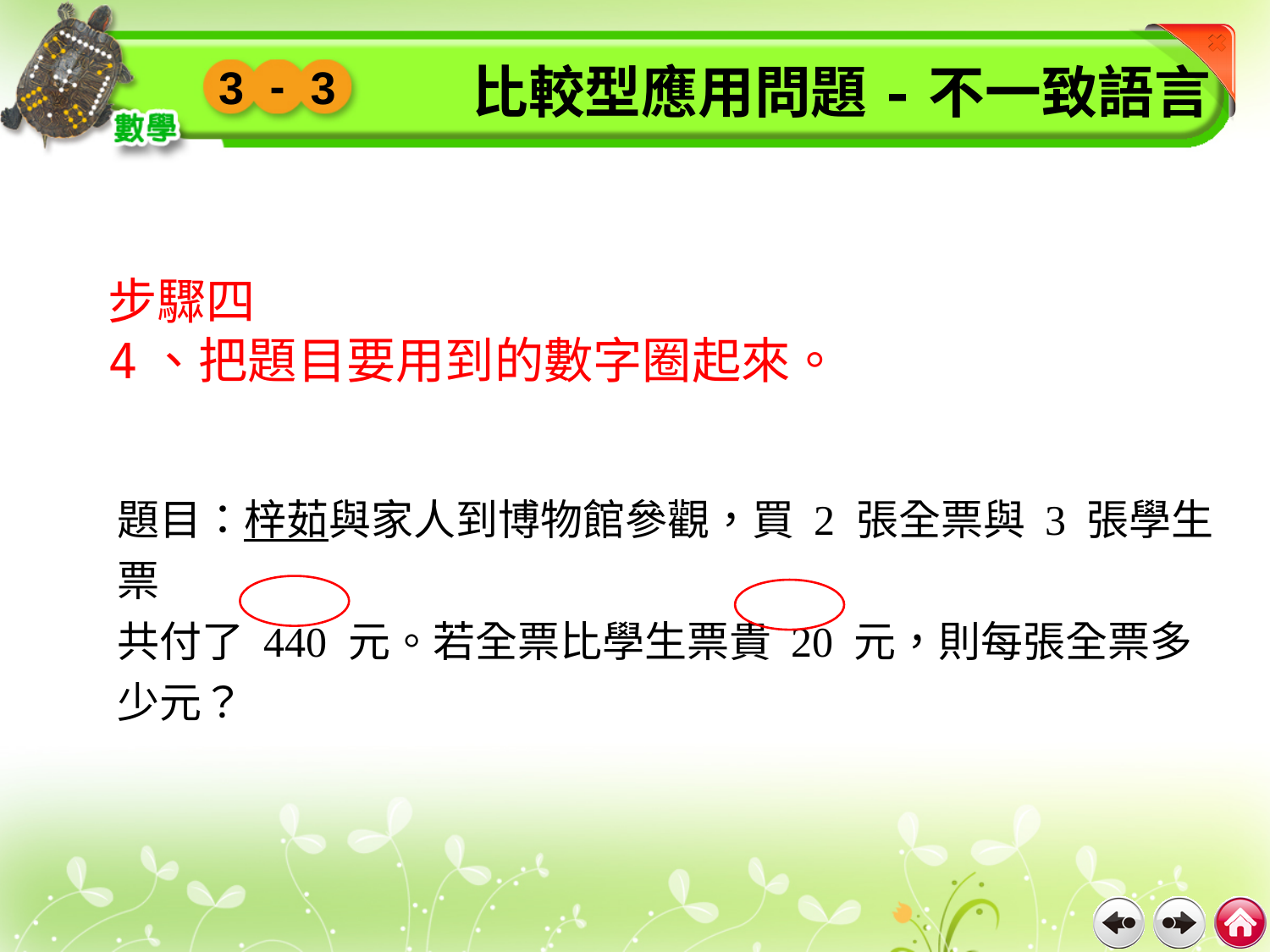

比較型應用問題-不一致語言
-
3
3
步驟四
4、把題目要用到的數字圈起來。
題目：梓茹與家人到博物館參觀，買 2 張全票與 3 張學生票
共付了 440 元。若全票比學生票貴 20 元，則每張全票多少元？